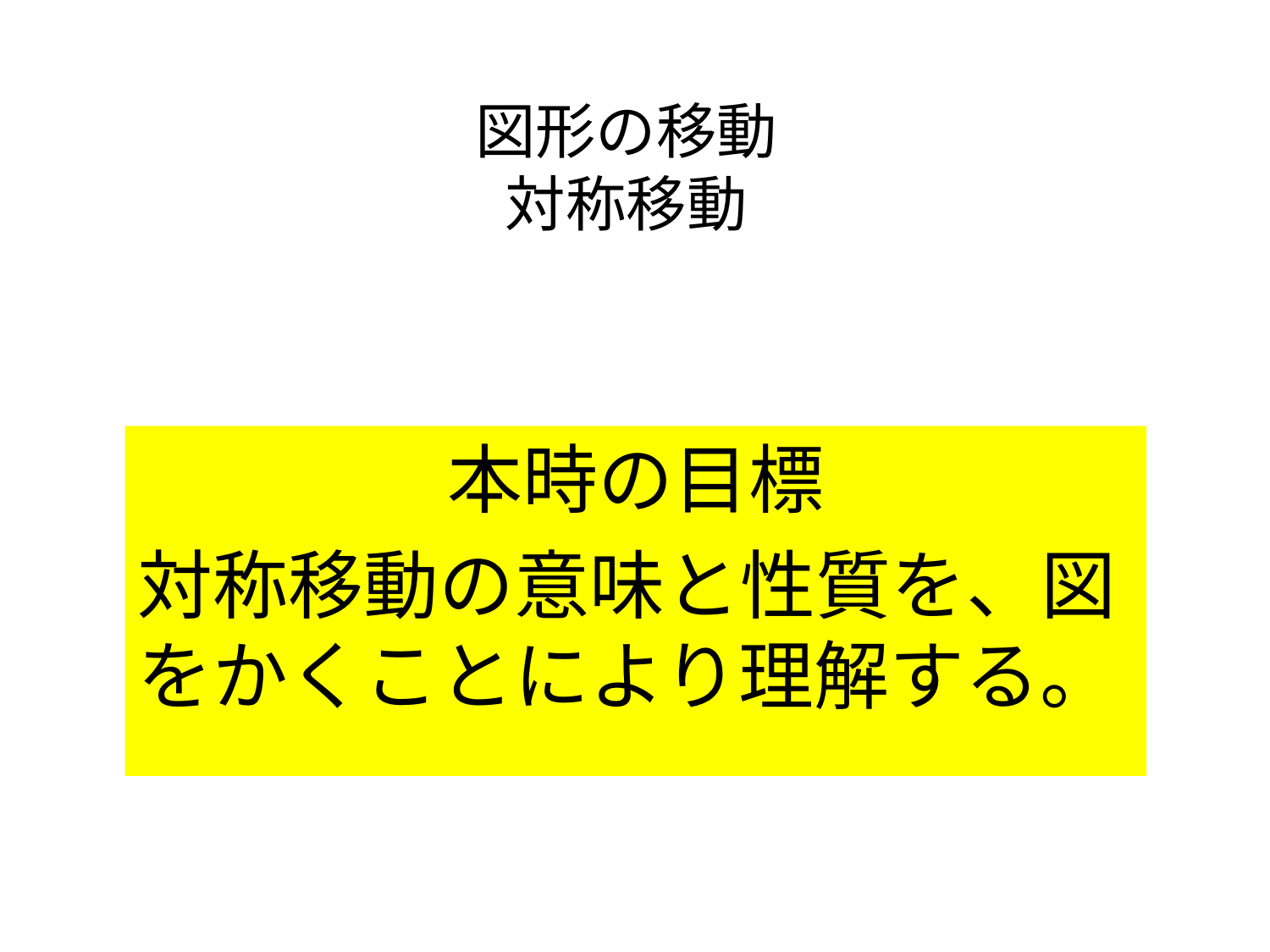

# 図形の移動 対称移動
本時の目標
対称移動の意味と性質を、図をかくことにより理解する。